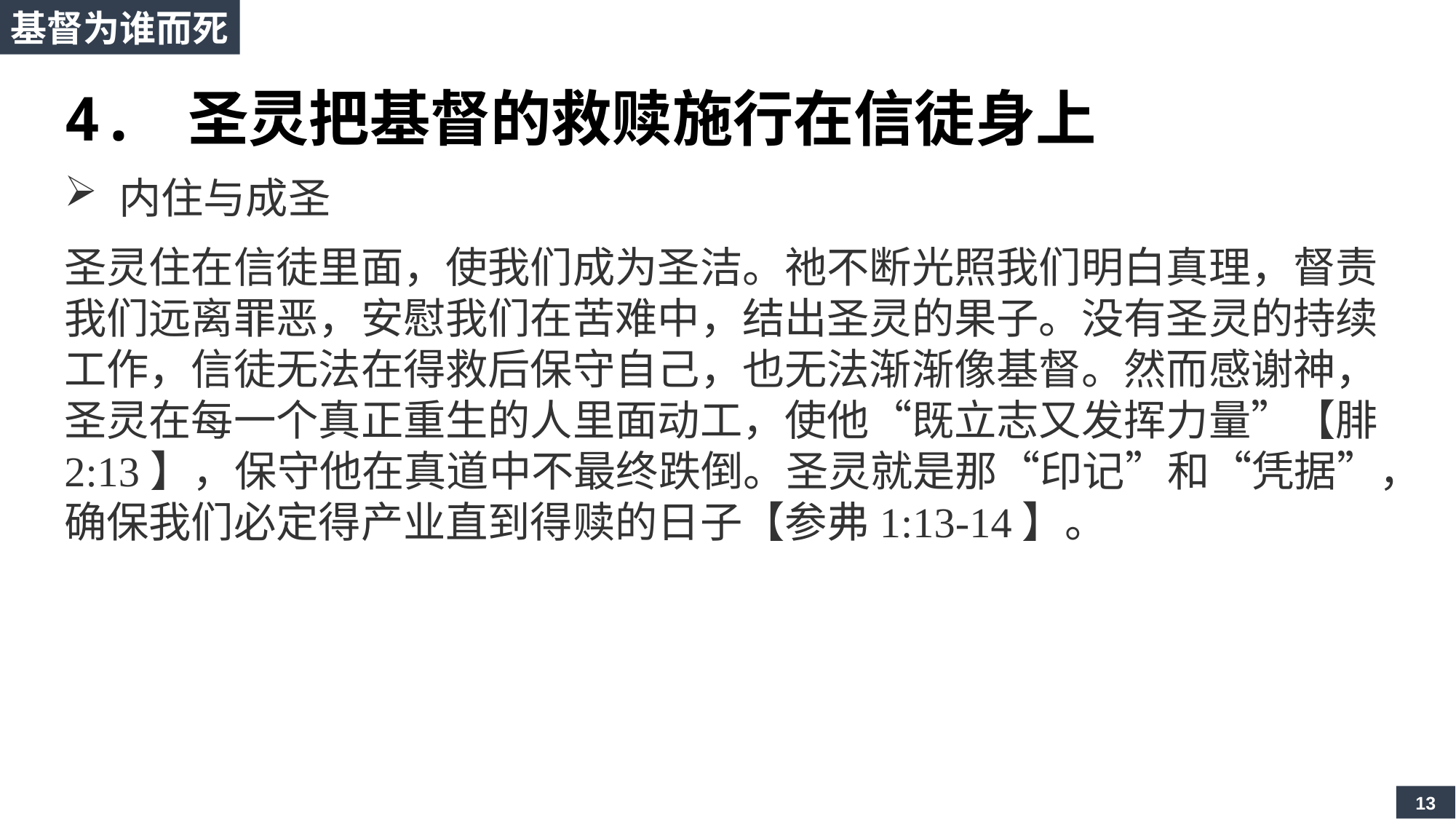

基督为谁而死
4. 圣灵把基督的救赎施行在信徒身上
内住与成圣
圣灵住在信徒里面，使我们成为圣洁。祂不断光照我们明白真理，督责我们远离罪恶，安慰我们在苦难中，结出圣灵的果子。没有圣灵的持续工作，信徒无法在得救后保守自己，也无法渐渐像基督。然而感谢神，圣灵在每一个真正重生的人里面动工，使他“既立志又发挥力量”【腓2:13】，保守他在真道中不最终跌倒。圣灵就是那“印记”和“凭据”，确保我们必定得产业直到得赎的日子【参弗1:13-14】。
13